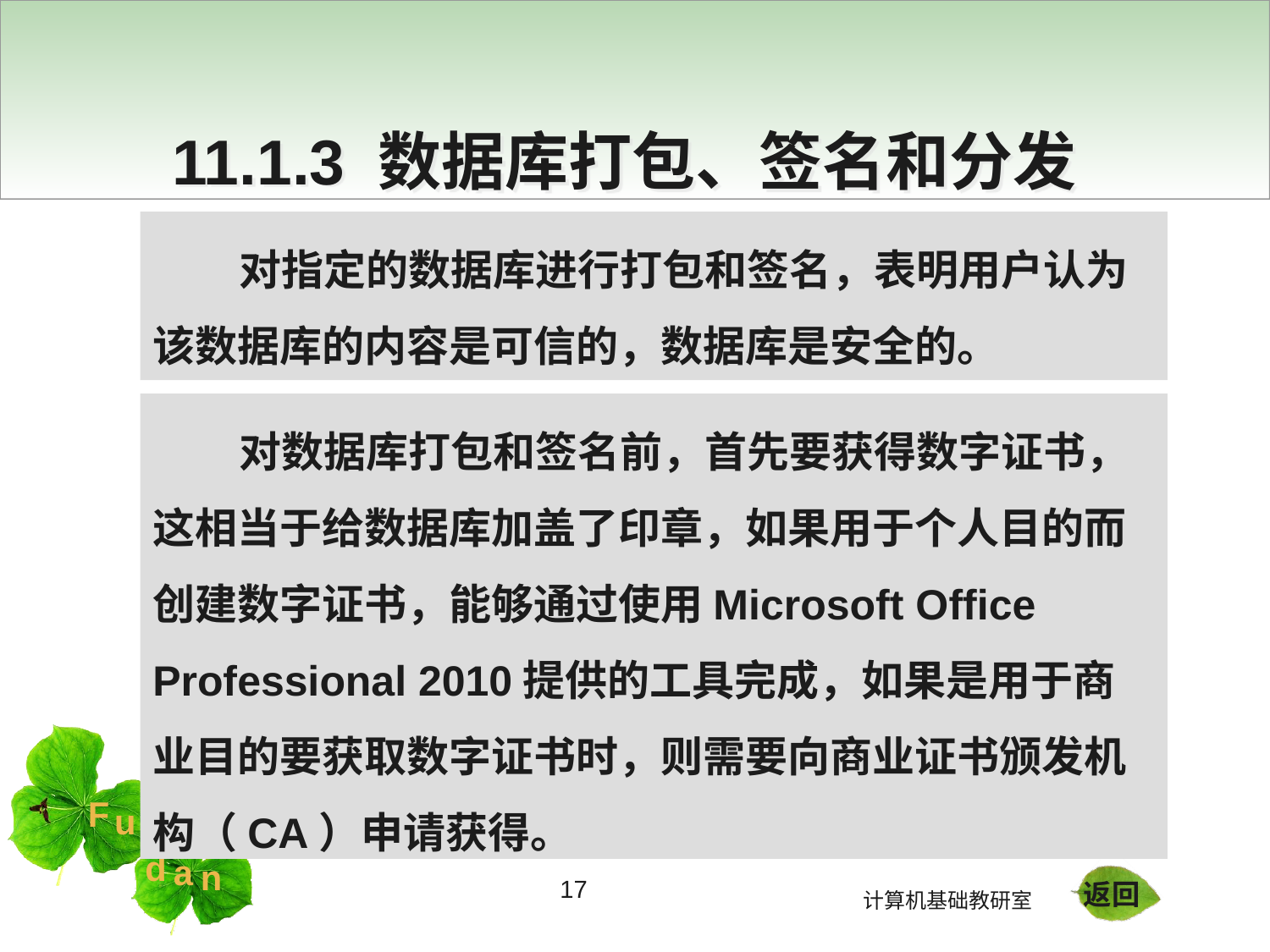

11.1.3 数据库打包、签名和分发
        对指定的数据库进行打包和签名，表明用户认为该数据库的内容是可信的，数据库是安全的。
        对数据库打包和签名前，首先要获得数字证书，这相当于给数据库加盖了印章，如果用于个人目的而创建数字证书，能够通过使用Microsoft Office Professional 2010提供的工具完成，如果是用于商业目的要获取数字证书时，则需要向商业证书颁发机构（CA）申请获得。
17
返回